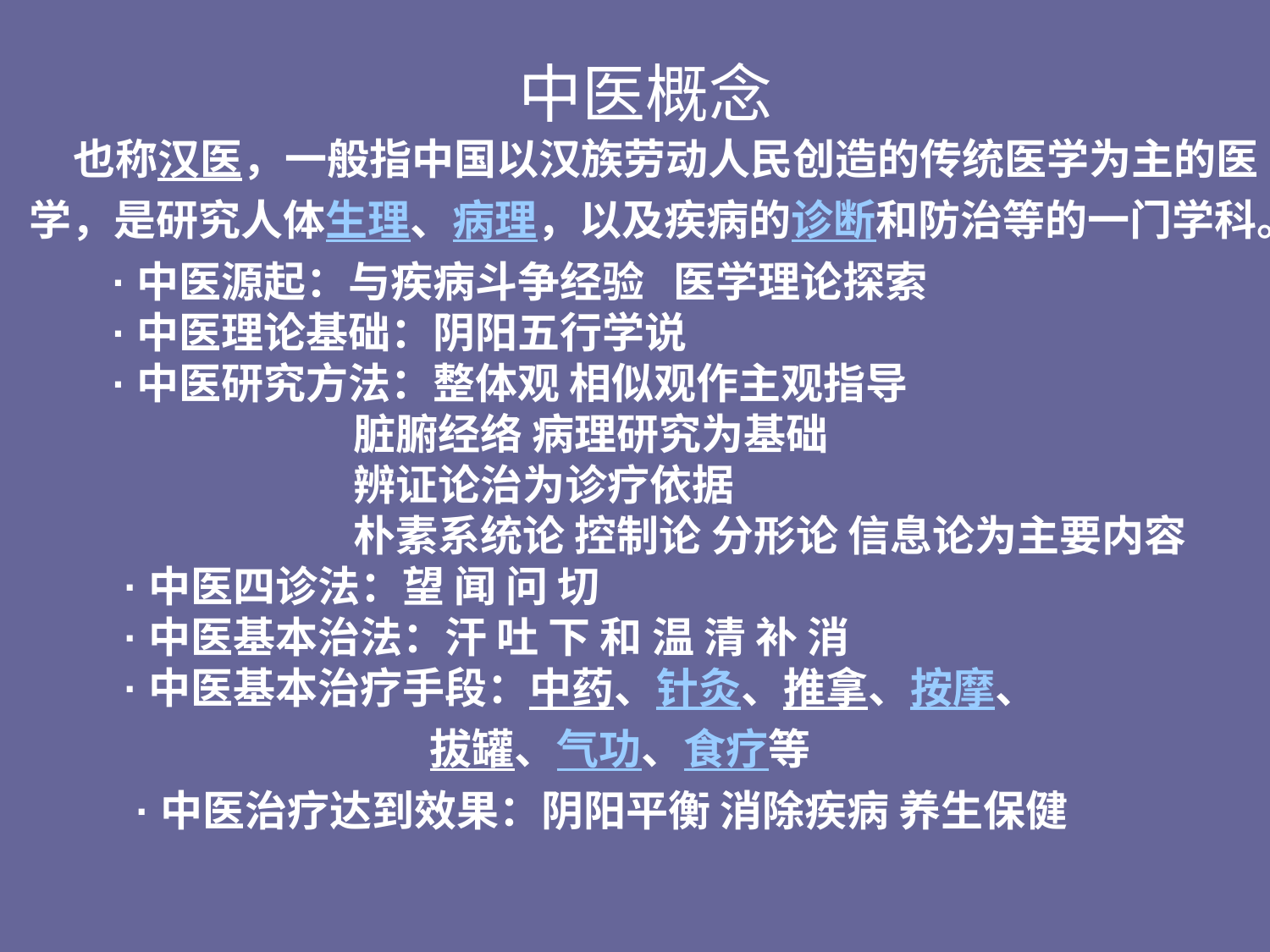

# 中医概念
       也称汉医，一般指中国以汉族劳动人民创造的传统医学为主的医学，是研究人体生理、病理，以及疾病的诊断和防治等的一门学科。
       ·中医源起：与疾病斗争经验   医学理论探索
       ·中医理论基础：阴阳五行学说
       ·中医研究方法：整体观 相似观作主观指导
                                 脏腑经络 病理研究为基础
                                 辨证论治为诊疗依据
                                 朴素系统论 控制论 分形论 信息论为主要内容
        ·中医四诊法：望 闻 问 切
        ·中医基本治法：汗 吐 下 和 温 清 补 消
        ·中医基本治疗手段：中药、针灸、推拿、按摩、
                                         拔罐、气功、食疗等
         ·中医治疗达到效果：阴阳平衡 消除疾病 养生保健